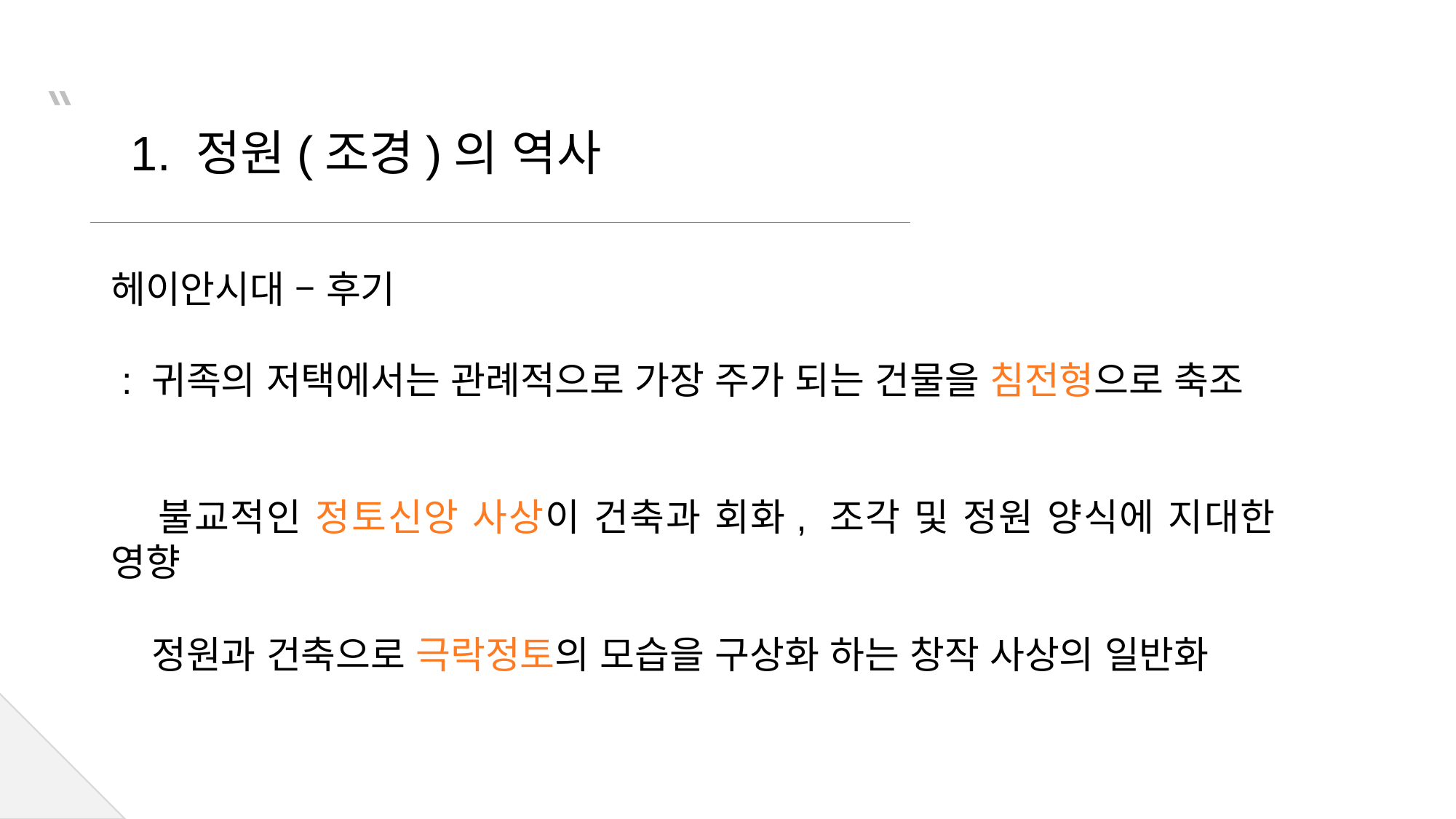

“
    1. 정원(조경)의 역사

헤이안시대 – 후기

 : 귀족의 저택에서는 관례적으로 가장 주가 되는 건물을 침전형으로 축조

   불교적인 정토신앙 사상이 건축과 회화, 조각 및 정원 양식에 지대한 영향

   정원과 건축으로 극락정토의 모습을 구상화 하는 창작 사상의 일반화